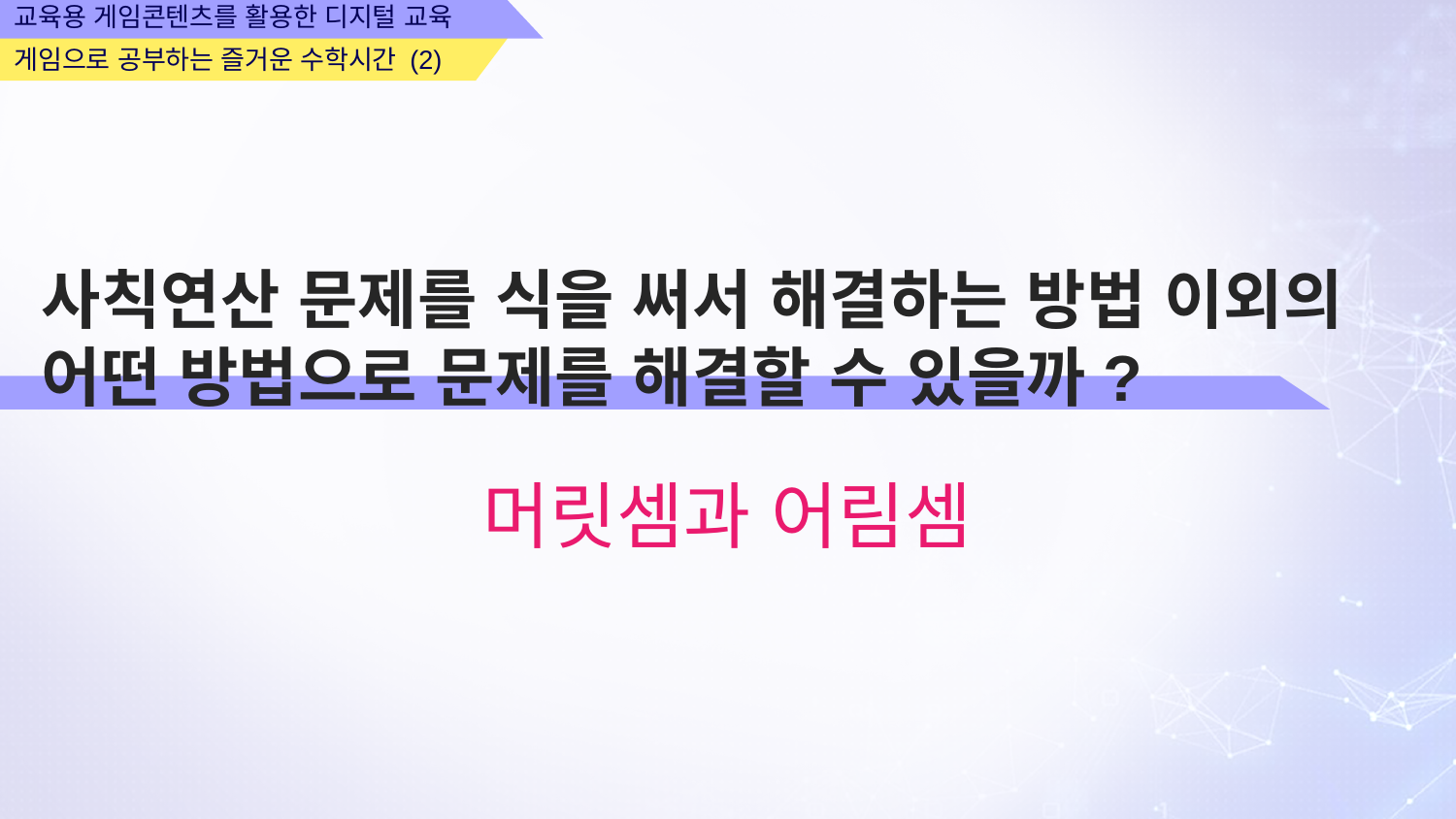

사칙연산 문제를 식을 써서 해결하는 방법 이외의
어떤 방법으로 문제를 해결할 수 있을까?

머릿셈과 어림셈